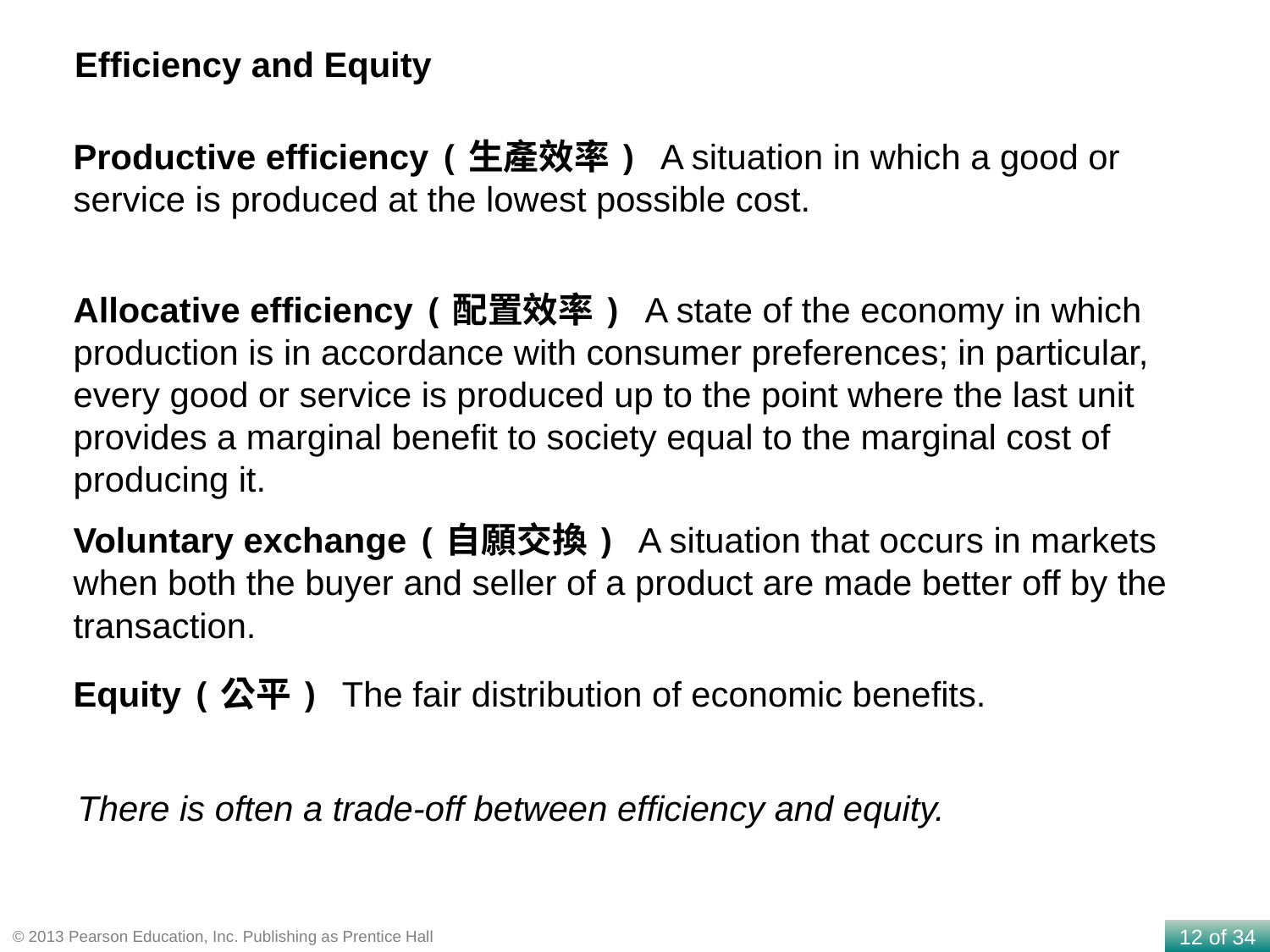

Efficiency and Equity
Productive efficiency (生產效率) A situation in which a good or service is produced at the lowest possible cost.
Allocative efficiency (配置效率) A state of the economy in which production is in accordance with consumer preferences; in particular, every good or service is produced up to the point where the last unit provides a marginal benefit to society equal to the marginal cost of producing it.
Voluntary exchange (自願交換) A situation that occurs in markets when both the buyer and seller of a product are made better off by the transaction.
Equity (公平) The fair distribution of economic benefits.
There is often a trade-off between efficiency and equity.